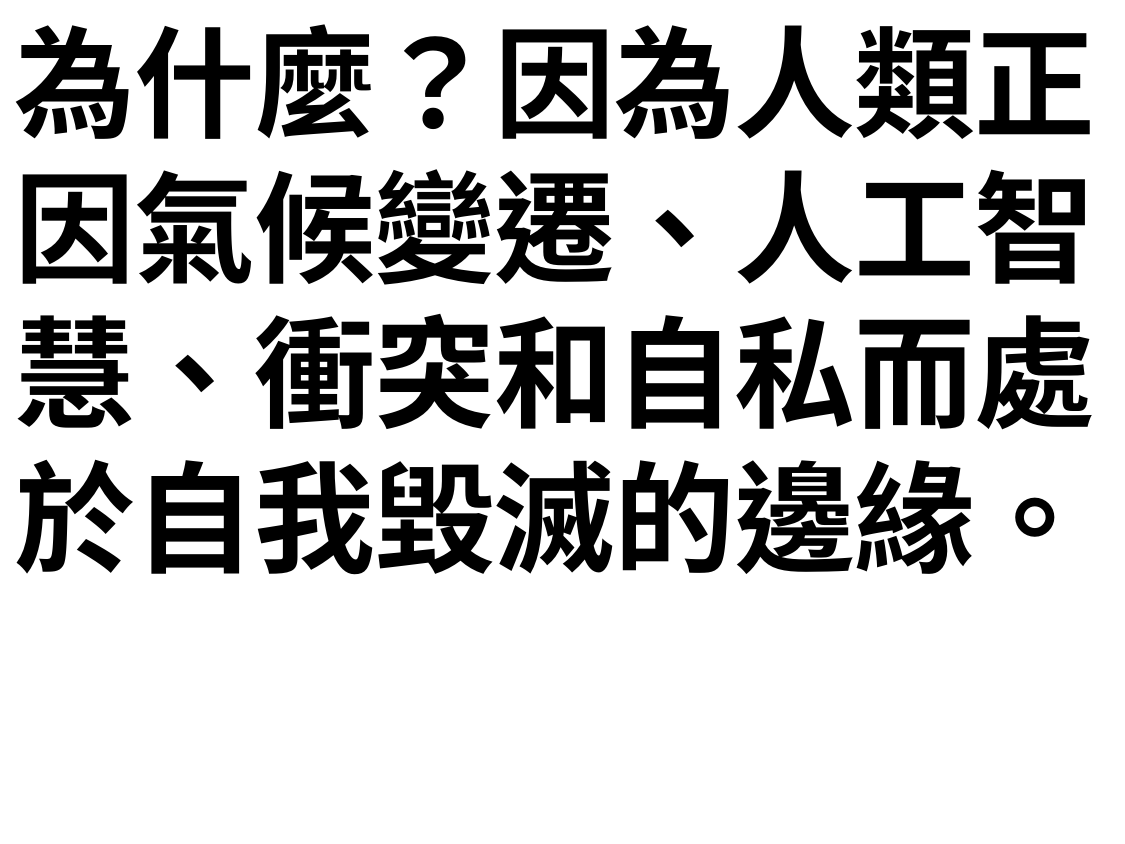

為什麼？因為人類正因氣候變遷、人工智慧、衝突和自私而處於自我毀滅的邊緣。